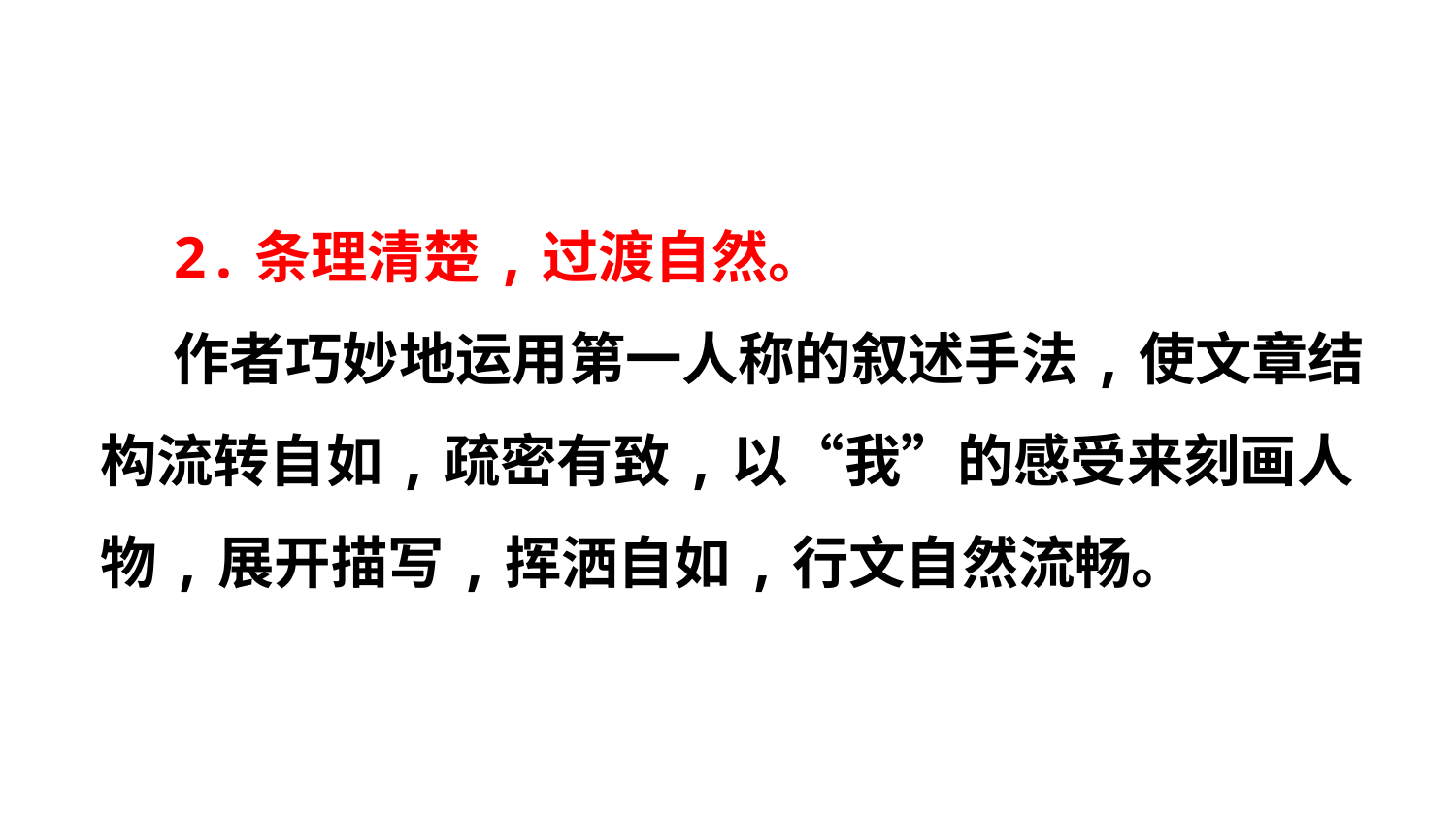

2.条理清楚,过渡自然。
作者巧妙地运用第一人称的叙述手法,使文章结构流转自如,疏密有致,以“我”的感受来刻画人物,展开描写,挥洒自如,行文自然流畅。